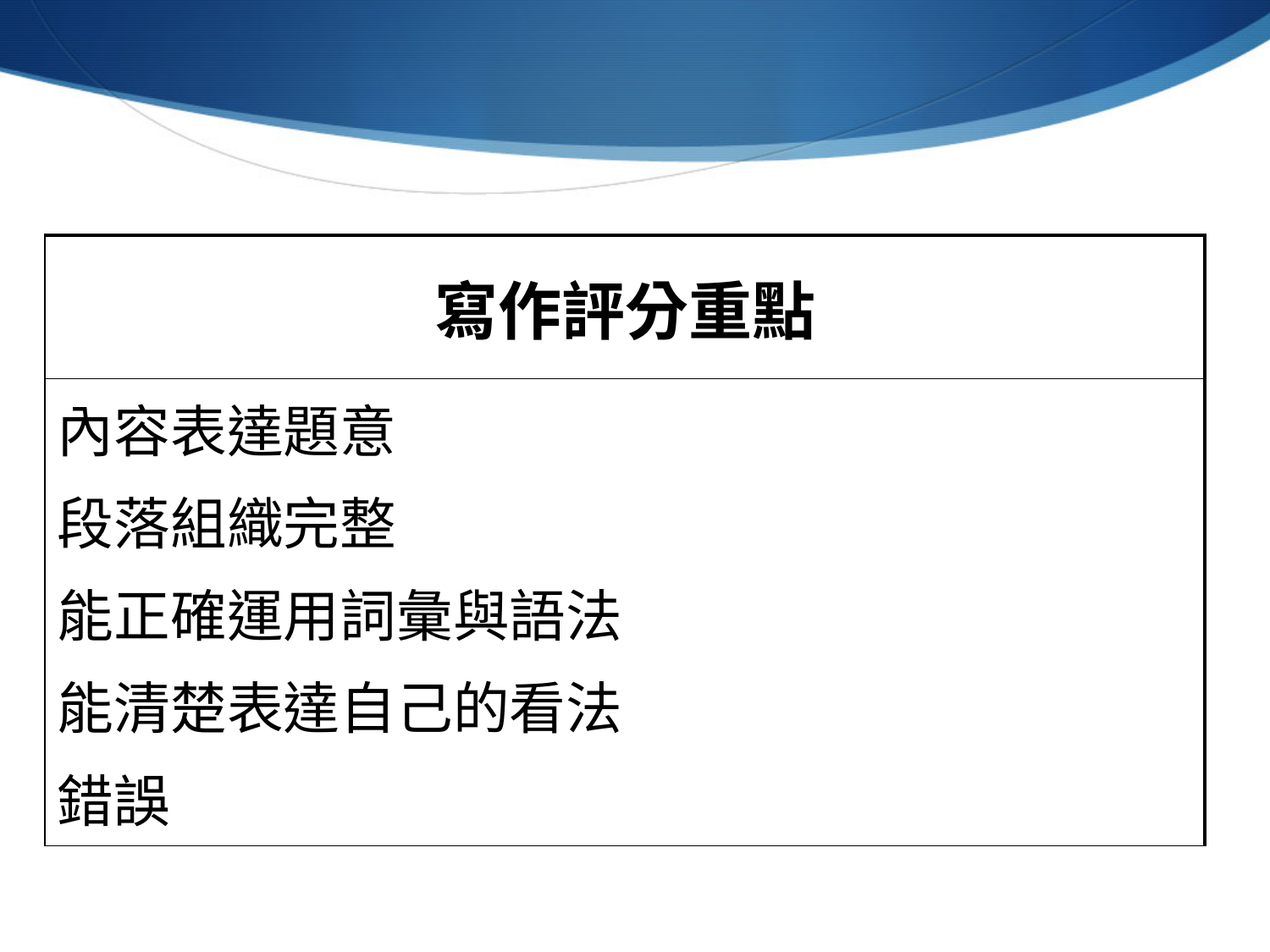

| 寫作評分重點 |
| --- |
| 內容表達題意 段落組織完整 能正確運用詞彙與語法 能清楚表達自己的看法 錯誤 |